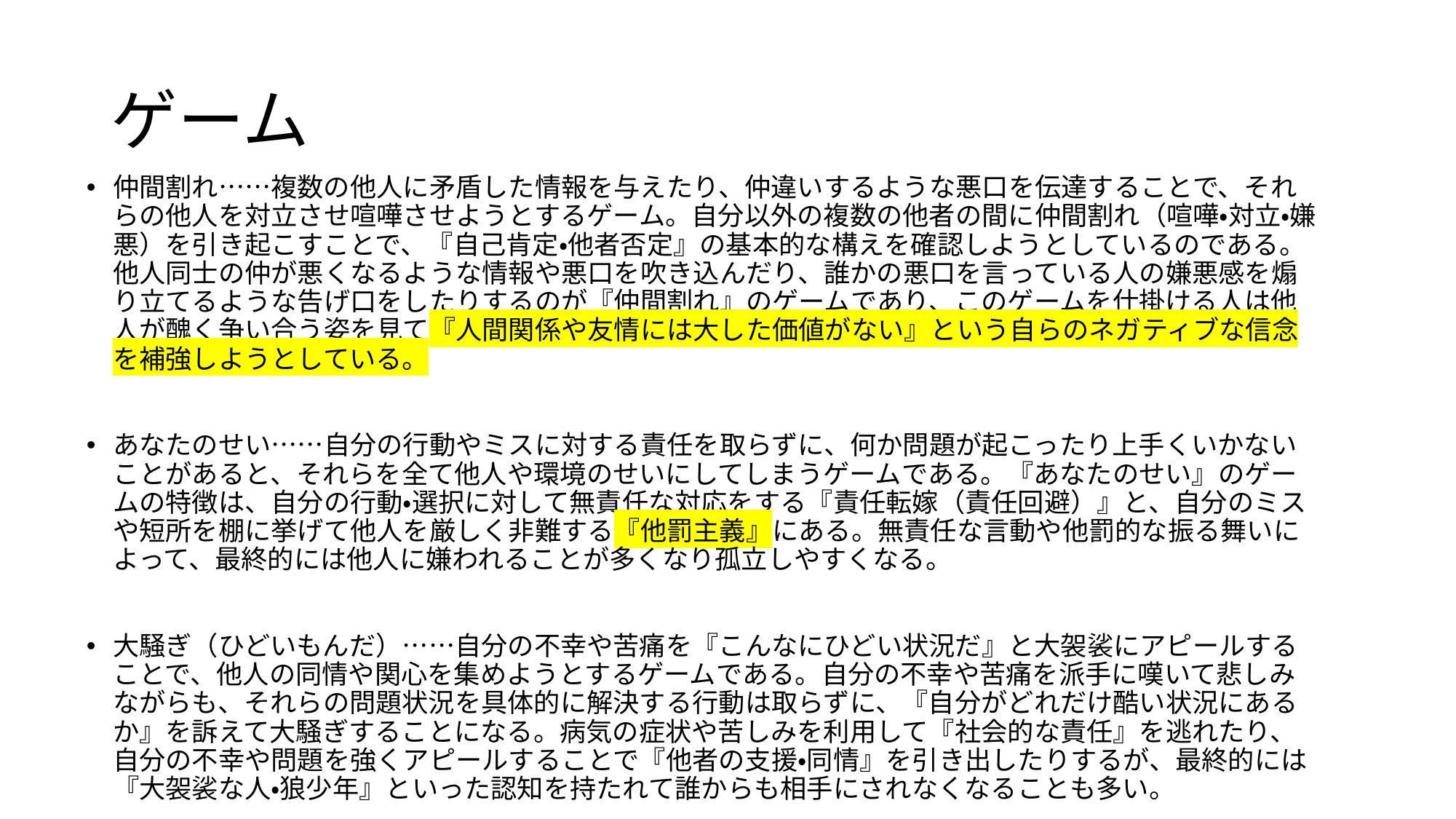

# ゲーム
仲間割れ……複数の他人に矛盾した情報を与えたり、仲違いするような悪口を伝達することで、それらの他人を対立させ喧嘩させようとするゲーム。自分以外の複数の他者の間に仲間割れ（喧嘩・対立・嫌悪）を引き起こすことで、『自己肯定・他者否定』の基本的な構えを確認しようとしているのである。他人同士の仲が悪くなるような情報や悪口を吹き込んだり、誰かの悪口を言っている人の嫌悪感を煽り立てるような告げ口をしたりするのが『仲間割れ』のゲームであり、このゲームを仕掛ける人は他人が醜く争い合う姿を見て『人間関係や友情には大した価値がない』という自らのネガティブな信念を補強しようとしている。

あなたのせい……自分の行動やミスに対する責任を取らずに、何か問題が起こったり上手くいかないことがあると、それらを全て他人や環境のせいにしてしまうゲームである。『あなたのせい』のゲームの特徴は、自分の行動・選択に対して無責任な対応をする『責任転嫁（責任回避）』と、自分のミスや短所を棚に挙げて他人を厳しく非難する『他罰主義』にある。無責任な言動や他罰的な振る舞いによって、最終的には他人に嫌われることが多くなり孤立しやすくなる。

大騒ぎ（ひどいもんだ）……自分の不幸や苦痛を『こんなにひどい状況だ』と大袈裟にアピールすることで、他人の同情や関心を集めようとするゲームである。自分の不幸や苦痛を派手に嘆いて悲しみながらも、それらの問題状況を具体的に解決する行動は取らずに、『自分がどれだけ酷い状況にあるか』を訴えて大騒ぎすることになる。病気の症状や苦しみを利用して『社会的な責任』を逃れたり、自分の不幸や問題を強くアピールすることで『他者の支援・同情』を引き出したりするが、最終的には『大袈裟な人・狼少年』といった認知を持たれて誰からも相手にされなくなることも多い。